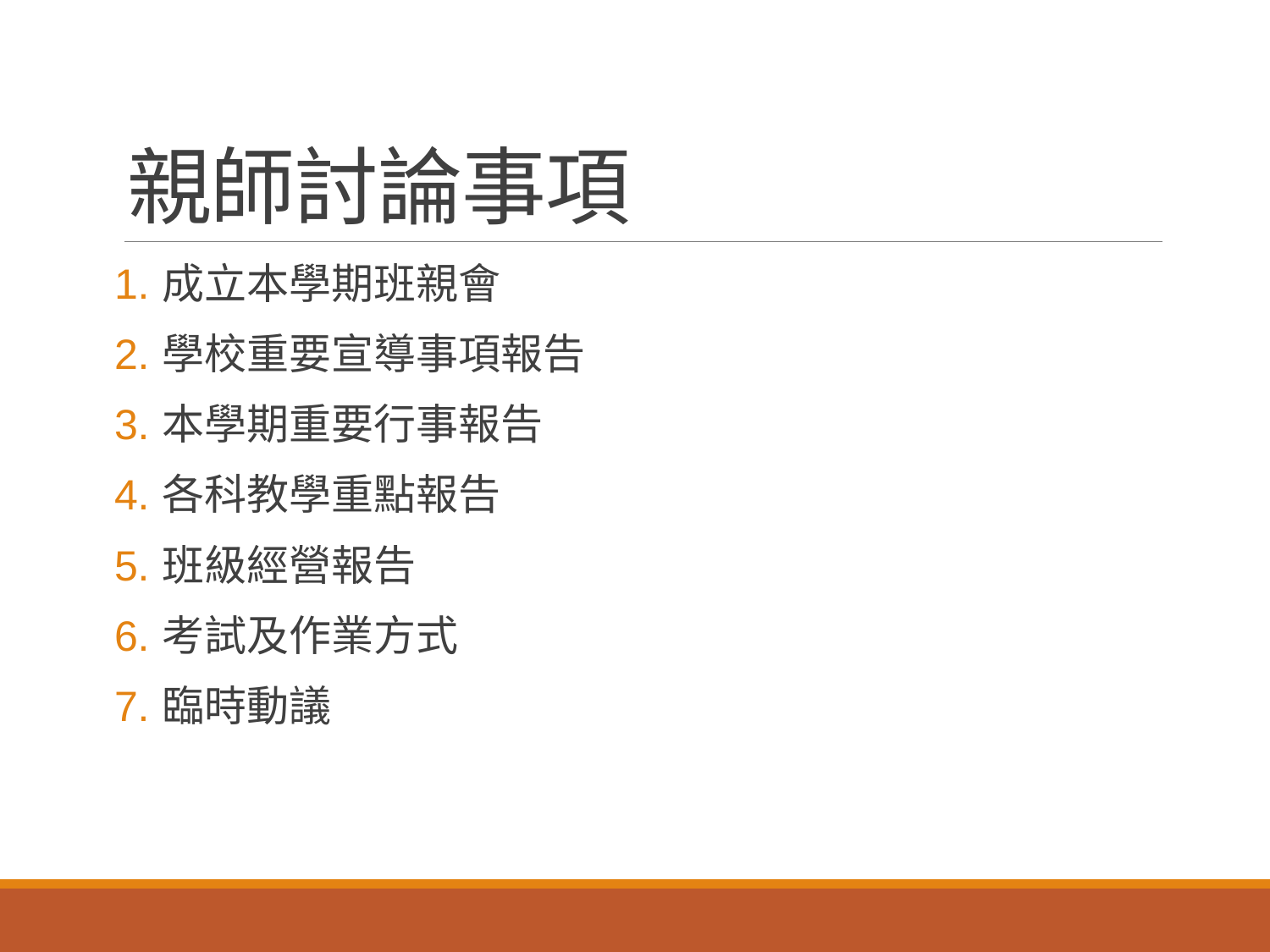

# 親師討論事項
成立本學期班親會
學校重要宣導事項報告
本學期重要行事報告
各科教學重點報告
班級經營報告
考試及作業方式
臨時動議